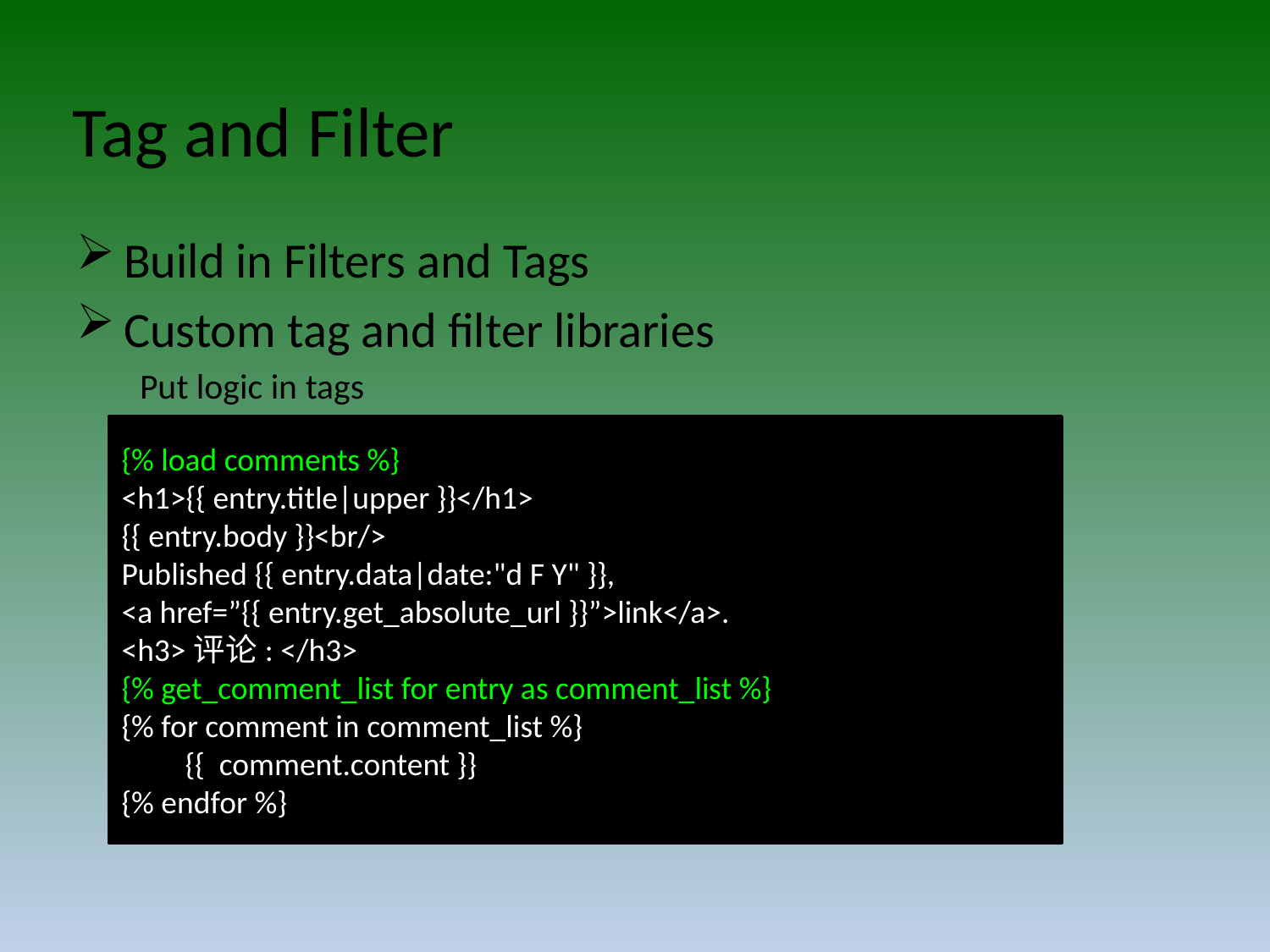

# Tag and Filter
Build in Filters and Tags
Custom tag and filter libraries
Put logic in tags
{% load comments %}
<h1>{{ entry.title|upper }}</h1>
{{ entry.body }}<br/>
Published {{ entry.data|date:"d F Y" }},
<a href=”{{ entry.get_absolute_url }}”>link</a>.
<h3>评论: </h3>
{% get_comment_list for entry as comment_list %}
{% for comment in comment_list %}
{{  comment.content }}
{% endfor %}